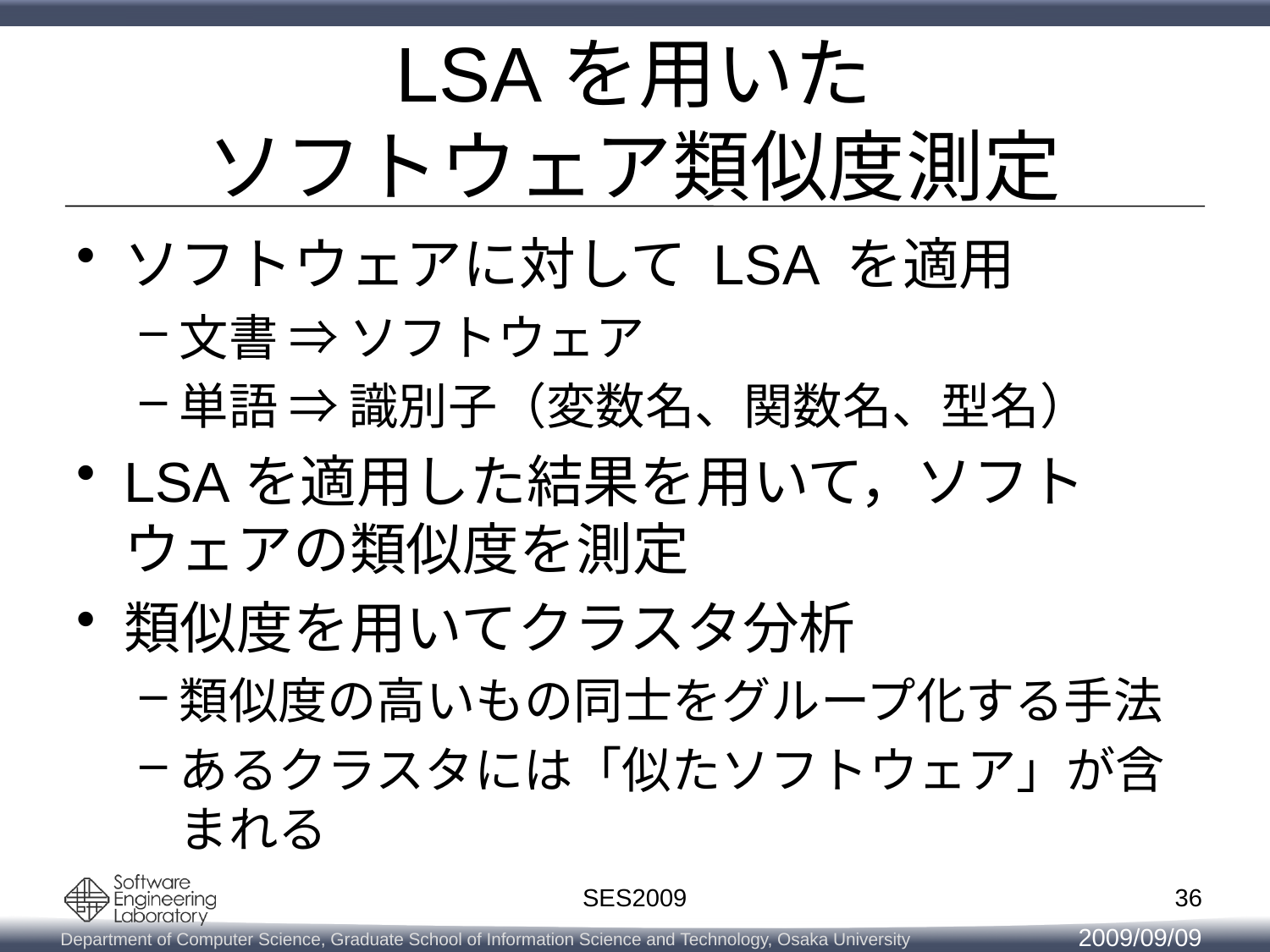

# LSAを用いた ソフトウェア類似度測定
ソフトウェアに対して LSA を適用
文書 ⇒ ソフトウェア
単語 ⇒ 識別子（変数名、関数名、型名）
LSAを適用した結果を用いて，ソフトウェアの類似度を測定
類似度を用いてクラスタ分析
類似度の高いもの同士をグループ化する手法
あるクラスタには「似たソフトウェア」が含まれる
36
SES2009
2009/09/09